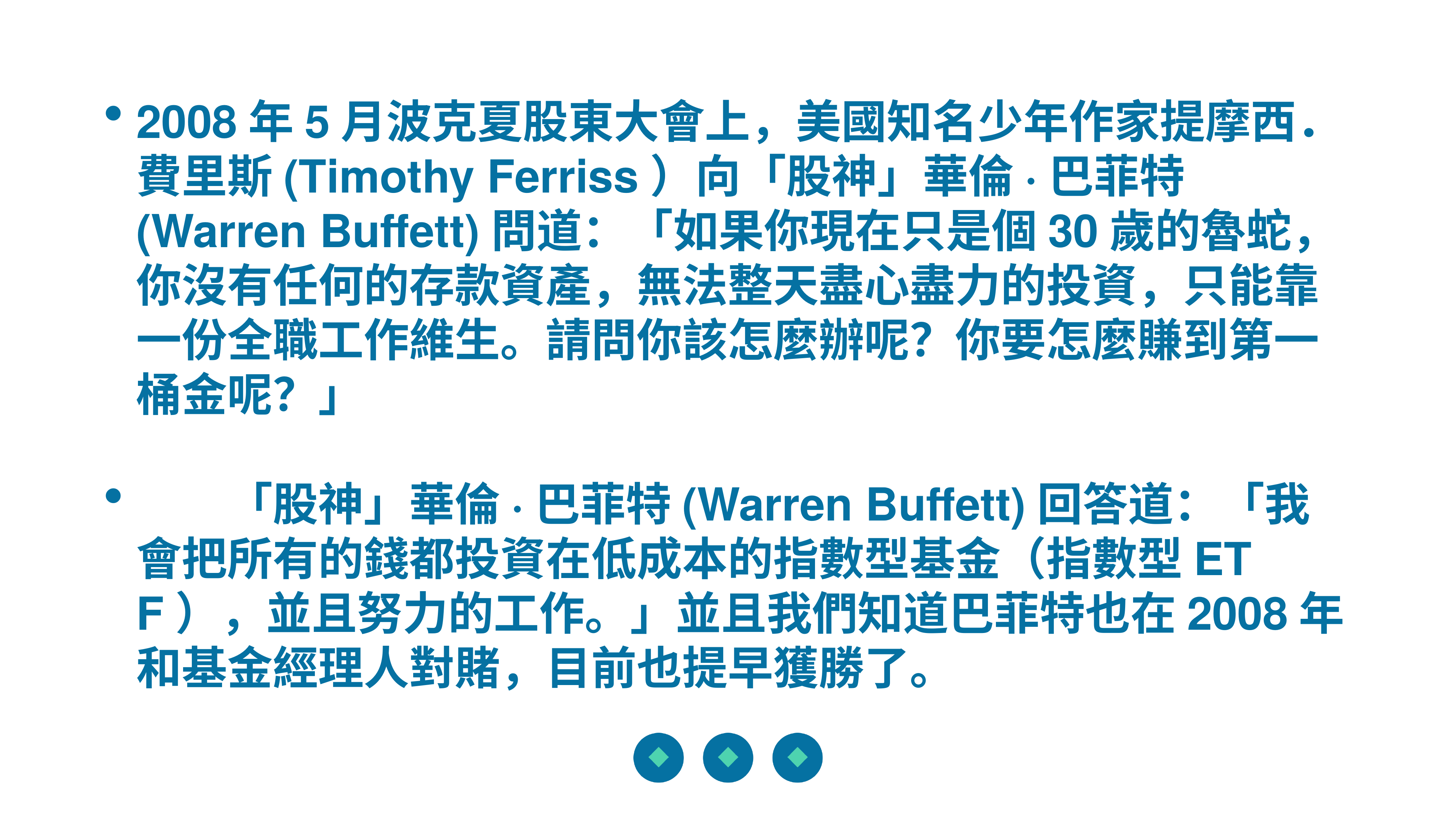

2008年5月波克夏股東大會上，美國知名少年作家提摩西．費里斯(Timothy Ferriss）向「股神」華倫·巴菲特(Warren Buffett)問道：「如果你現在只是個30歲的魯蛇，你沒有任何的存款資產，無法整天盡心盡力的投資，只能靠一份全職工作維生。請問你該怎麼辦呢？你要怎麼賺到第一桶金呢？」

　　「股神」華倫·巴菲特(Warren Buffett)回答道：「我會把所有的錢都投資在低成本的指數型基金（指數型ETF），並且努力的工作。」並且我們知道巴菲特也在2008年和基金經理人對賭，目前也提早獲勝了。